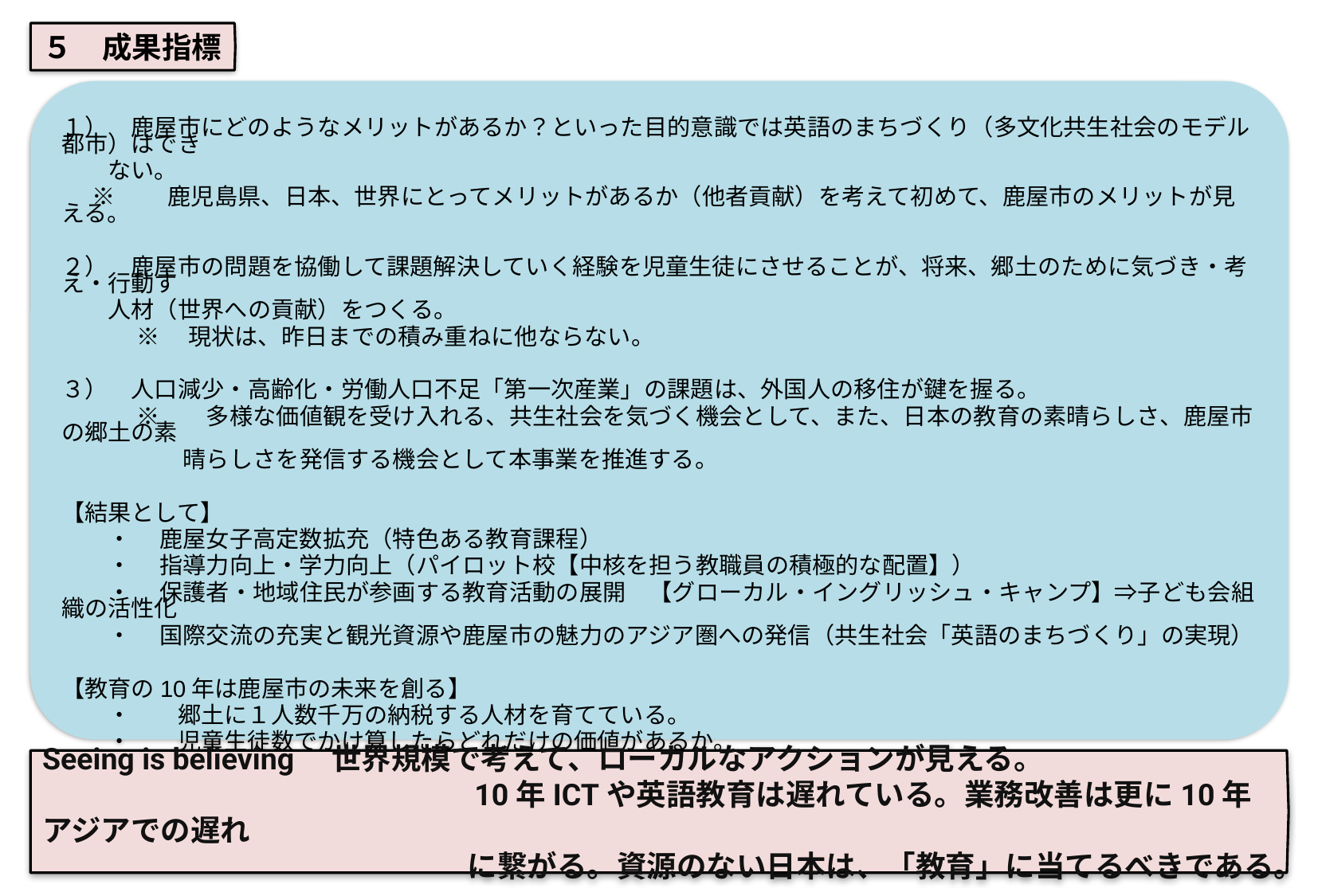

５　成果指標
１）　鹿屋市にどのようなメリットがあるか？といった目的意識では英語のまちづくり（多文化共生社会のモデル都市）はでき
　　ない。
      ※　　鹿児島県、日本、世界にとってメリットがあるか（他者貢献）を考えて初めて、鹿屋市のメリットが見える。

２）　鹿屋市の問題を協働して課題解決していく経験を児童生徒にさせることが、将来、郷土のために気づき・考え・行動す
　　人材（世界への貢献）をつくる。
　　　 ※　 現状は、昨日までの積み重ねに他ならない。

３）　人口減少・高齢化・労働人口不足「第一次産業」の課題は、外国人の移住が鍵を握る。
　　　 ※　　多様な価値観を受け入れる、共生社会を気づく機会として、また、日本の教育の素晴らしさ、鹿屋市の郷土の素
　　　　　 晴らしさを発信する機会として本事業を推進する。

【結果として】
　　・　 鹿屋女子高定数拡充（特色ある教育課程）
　　・　 指導力向上・学力向上（パイロット校【中核を担う教職員の積極的な配置】）
　　・ 　保護者・地域住民が参画する教育活動の展開　【グローカル・イングリッシュ・キャンプ】⇒子ども会組織の活性化
　　・　 国際交流の充実と観光資源や鹿屋市の魅力のアジア圏への発信（共生社会「英語のまちづくり」の実現）

【教育の10年は鹿屋市の未来を創る】
　　・　　郷土に１人数千万の納税する人材を育てている。
　　・　　児童生徒数でかけ算したらどれだけの価値があるか。
　　・　　「子は宝」　国立台北教育大学は、日本の学校教育の在り方を学ばせるという１点に多額の予算をつけている。
　　・　　英語教育をはじめ、半導体、新型コロナウイルス対策等、唯一の成功例をもつ台湾から学ぶ点は多い。

Seeing is believing　世界規模で考えて、ローカルなアクションが見える。
　　　　　　　　　　　　　　 10年ICTや英語教育は遅れている。業務改善は更に10年アジアでの遅れ
　　　　　　　　　　　　　　 に繋がる。資源のない日本は、「教育」に当てるべきである。
8